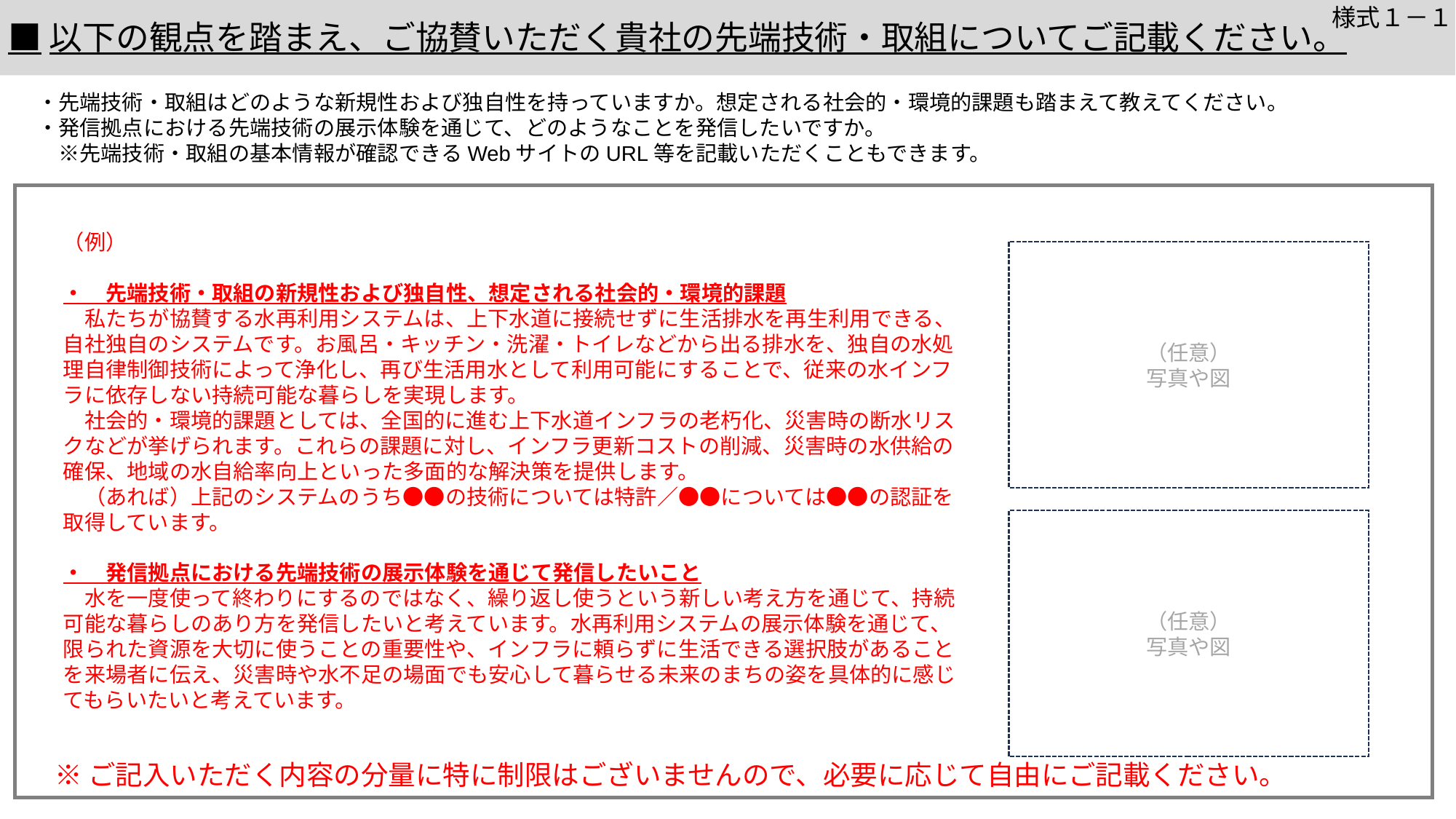

様式１－１

■以下の観点を踏まえ、ご協賛いただく貴社の先端技術・取組についてご記載ください。
・先端技術・取組はどのような新規性および独自性を持っていますか。想定される社会的・環境的課題も踏まえて教えてください。
・発信拠点における先端技術の展示体験を通じて、どのようなことを発信したいですか。
　※先端技術・取組の基本情報が確認できるWebサイトのURL等を記載いただくこともできます。

（例）

・　先端技術・取組の新規性および独自性、想定される社会的・環境的課題
　私たちが協賛する水再利用システムは、上下水道に接続せずに生活排水を再生利用できる、自社独自のシステムです。お風呂・キッチン・洗濯・トイレなどから出る排水を、独自の水処理自律制御技術によって浄化し、再び生活用水として利用可能にすることで、従来の水インフラに依存しない持続可能な暮らしを実現します。
　社会的・環境的課題としては、全国的に進む上下水道インフラの老朽化、災害時の断水リスクなどが挙げられます。これらの課題に対し、インフラ更新コストの削減、災害時の水供給の確保、地域の水自給率向上といった多面的な解決策を提供します。
　（あれば）上記のシステムのうち●●の技術については特許／●●については●●の認証を取得しています。

・　発信拠点における先端技術の展示体験を通じて発信したいこと
　水を一度使って終わりにするのではなく、繰り返し使うという新しい考え方を通じて、持続可能な暮らしのあり方を発信したいと考えています。水再利用システムの展示体験を通じて、限られた資源を大切に使うことの重要性や、インフラに頼らずに生活できる選択肢があることを来場者に伝え、災害時や水不足の場面でも安心して暮らせる未来のまちの姿を具体的に感じてもらいたいと考えています。
（任意）
写真や図
（任意）
写真や図
※ご記入いただく内容の分量に特に制限はございませんので、必要に応じて自由にご記載ください。